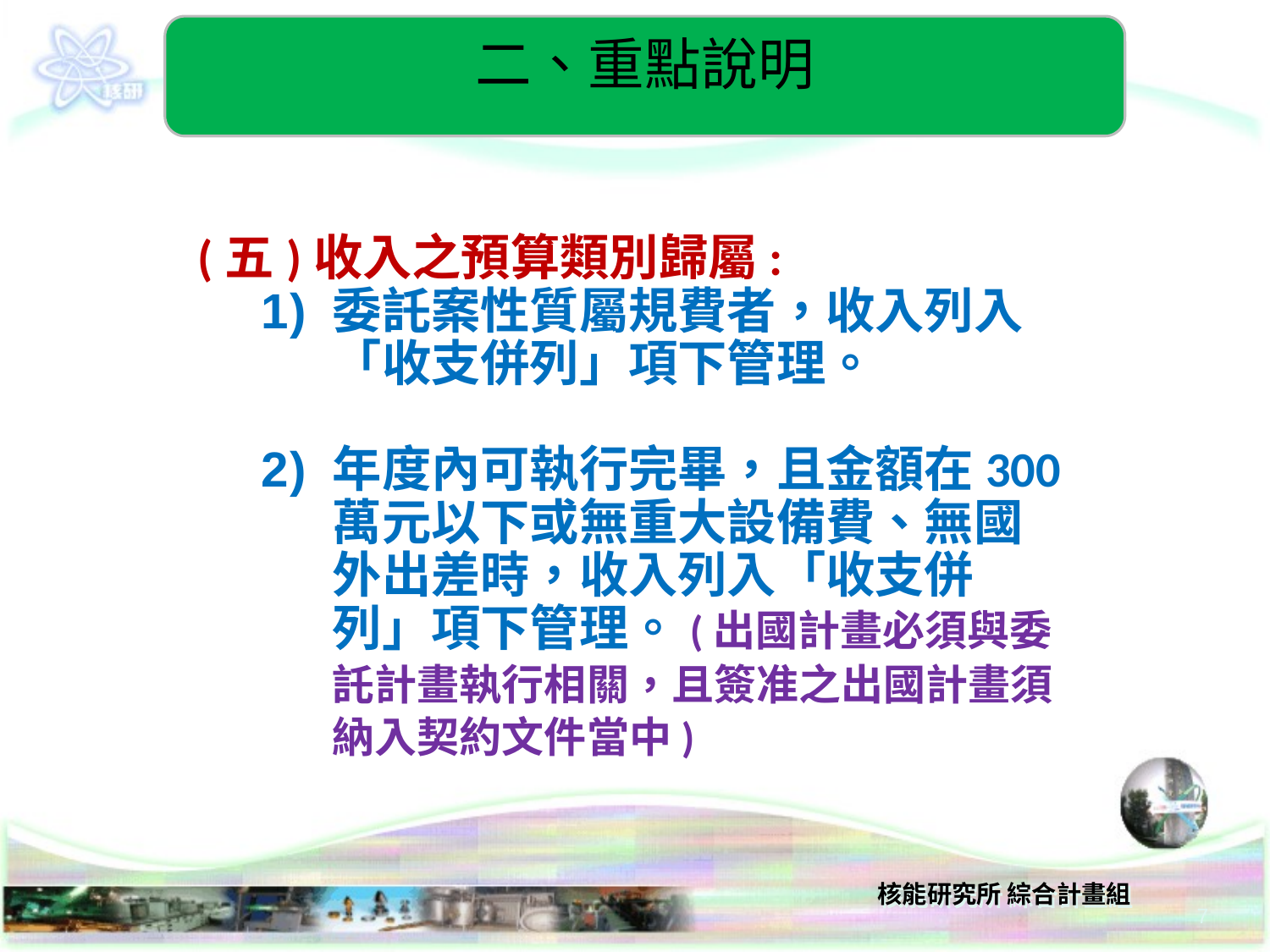

二、重點說明

(五)收入之預算類別歸屬:
委託案性質屬規費者，收入列入「收支併列」項下管理。

年度內可執行完畢，且金額在300萬元以下或無重大設備費、無國外出差時，收入列入「收支併列」項下管理。(出國計畫必須與委託計畫執行相關，且簽准之出國計畫須納入契約文件當中)
7